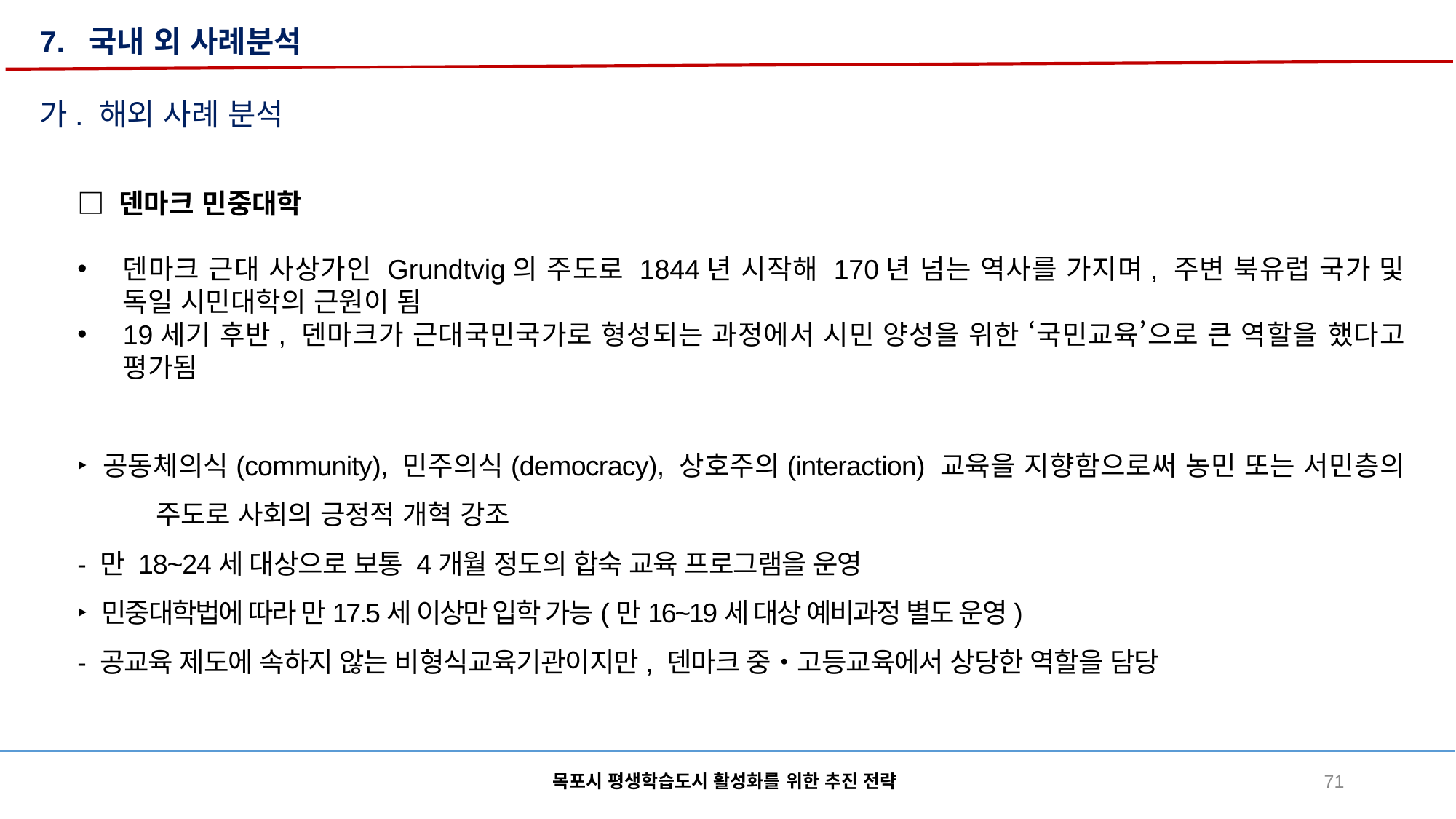

7.  국내 외 사례분석
가. 해외 사례 분석
□ 덴마크 민중대학

덴마크 근대 사상가인 Grundtvig의 주도로 1844년 시작해 170년 넘는 역사를 가지며, 주변 북유럽 국가 및 독일 시민대학의 근원이 됨
19세기 후반, 덴마크가 근대국민국가로 형성되는 과정에서 시민 양성을 위한 ‘국민교육’으로 큰 역할을 했다고 평가됨

‣ 공동체의식(community), 민주의식(democracy), 상호주의(interaction) 교육을 지향함으로써 농민 또는 서민층의 주도로 사회의 긍정적 개혁 강조
- 만 18~24세 대상으로 보통 4개월 정도의 합숙 교육 프로그램을 운영
‣ 민중대학법에 따라 만17.5세 이상만 입학 가능(만16~19세 대상 예비과정 별도 운영)
- 공교육 제도에 속하지 않는 비형식교육기관이지만, 덴마크 중‧고등교육에서 상당한 역할을 담당
목포시 평생학습도시 활성화를 위한 추진 전략
71